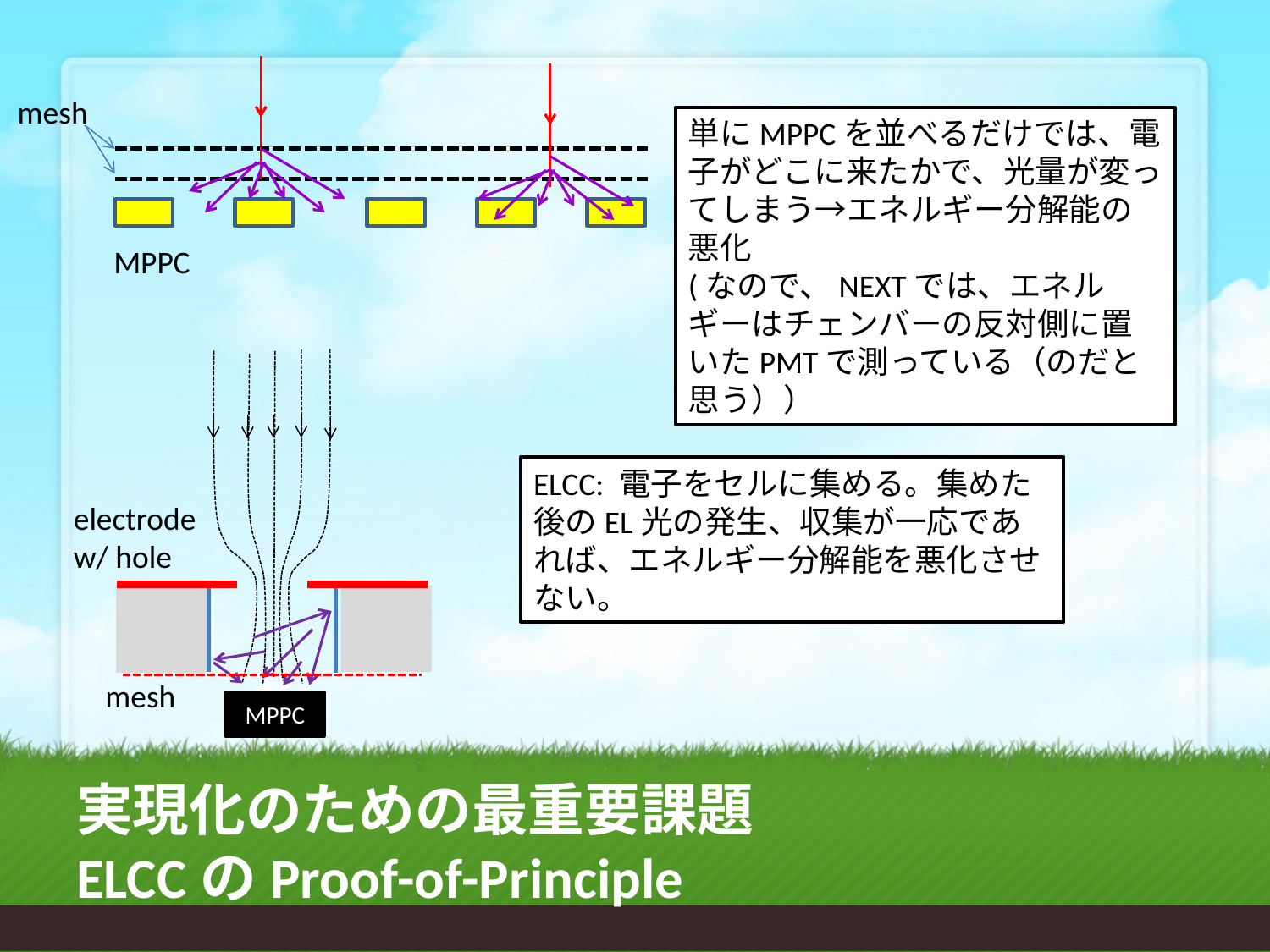

mesh
単にMPPCを並べるだけでは、電子がどこに来たかで、光量が変ってしまう→エネルギー分解能の悪化
(なので、NEXTでは、エネルギーはチェンバーの反対側に置いたPMTで測っている（のだと思う））

MPPC

electrode w/ hole

mesh
MPPC
ELCC: 電子をセルに集める。集めた後のEL光の発生、収集が一応であれば、エネルギー分解能を悪化させない。
# 実現化のための最重要課題 ELCCのProof-of-Principle